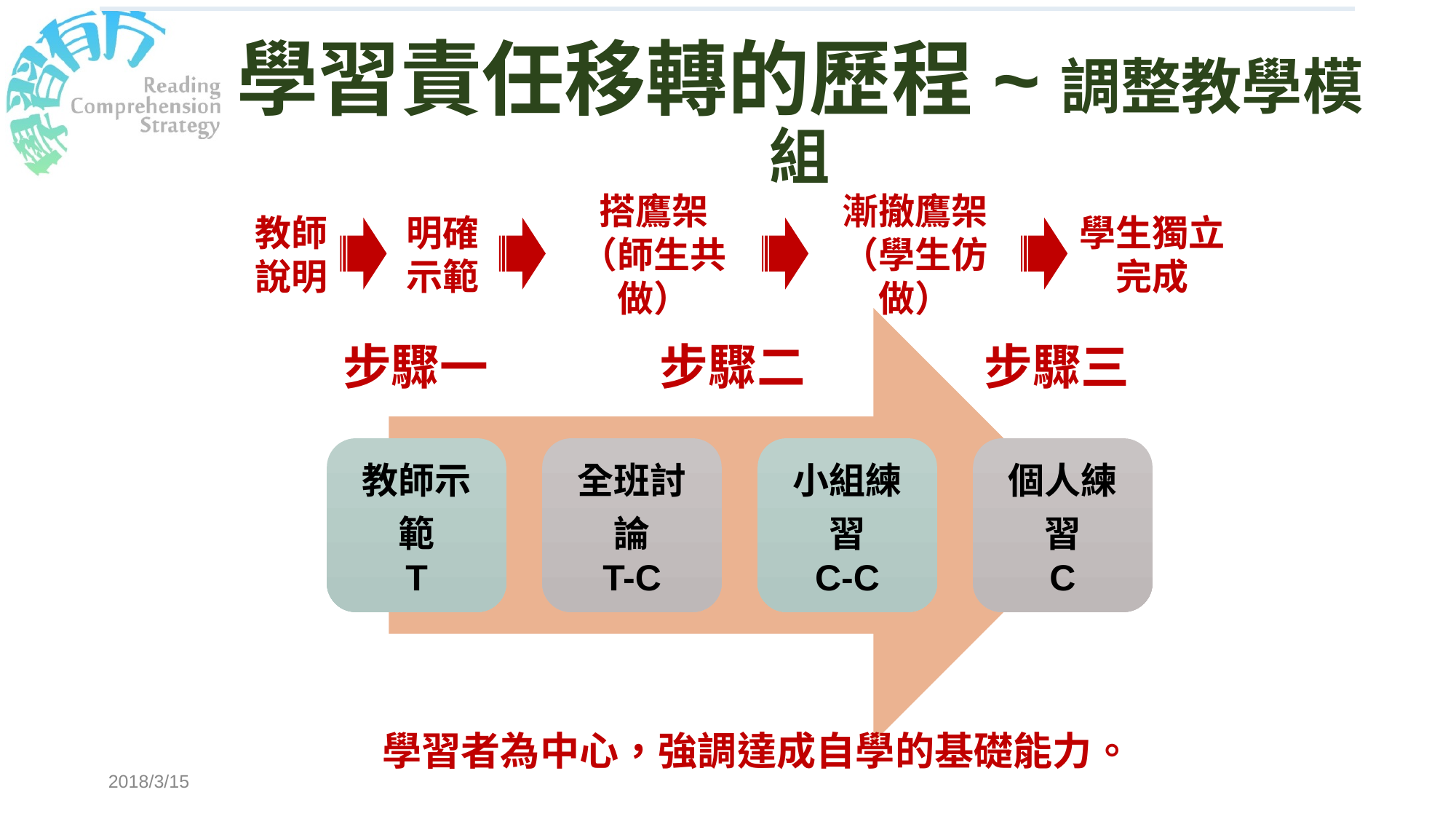

# 學習責任移轉的歷程~調整教學模組
明確示範
教師說明
搭鷹架
（師生共做）
漸撤鷹架
（學生仿做）
學生獨立
完成

教師示範
T
個人練習
C
全班討論
T-C
小組練習
C-C
步驟一
步驟二
步驟三
學習者為中心，強調達成自學的基礎能力。
2018/3/15